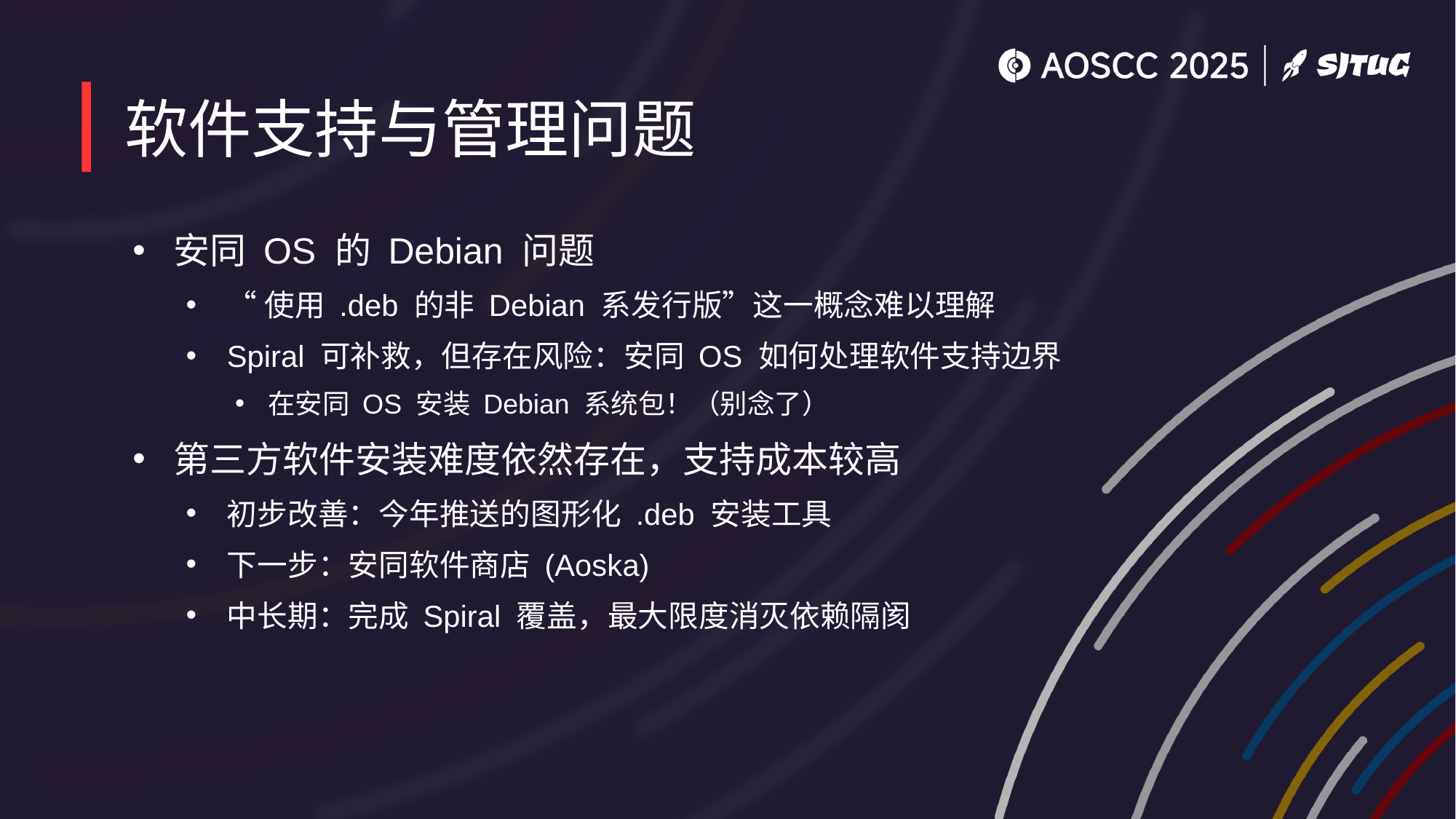

# 软件支持与管理问题
安同 OS 的 Debian 问题
“使用 .deb 的非 Debian 系发行版”这一概念难以理解
Spiral 可补救，但存在风险：安同 OS 如何处理软件支持边界
在安同 OS 安装 Debian 系统包！（别念了）
第三方软件安装难度依然存在，支持成本较高
初步改善：今年推送的图形化 .deb 安装工具
下一步：安同软件商店 (Aoska)
中长期：完成 Spiral 覆盖，最大限度消灭依赖隔阂